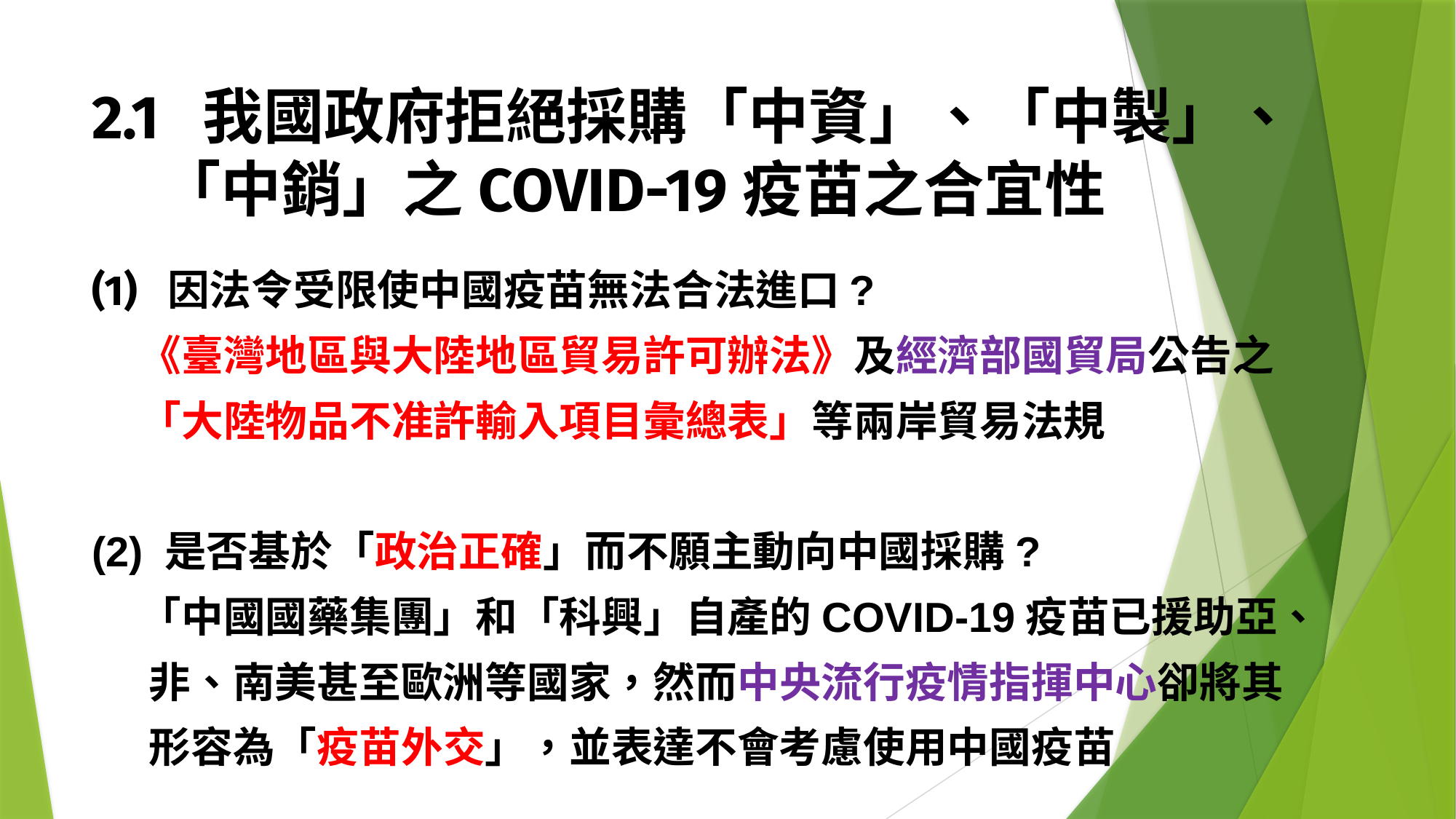

# 2.1  我國政府拒絕採購「中資」、「中製」、 「中銷」之COVID-19疫苗之合宜性
(1)  因法令受限使中國疫苗無法合法進口?
    《臺灣地區與大陸地區貿易許可辦法》及經濟部國貿局公告之
    「大陸物品不准許輸入項目彙總表」等兩岸貿易法規

(2) 是否基於「政治正確」而不願主動向中國採購?
    「中國國藥集團」和「科興」自產的COVID-19疫苗已援助亞、
     非、南美甚至歐洲等國家，然而中央流行疫情指揮中心卻將其
     形容為「疫苗外交」，並表達不會考慮使用中國疫苗